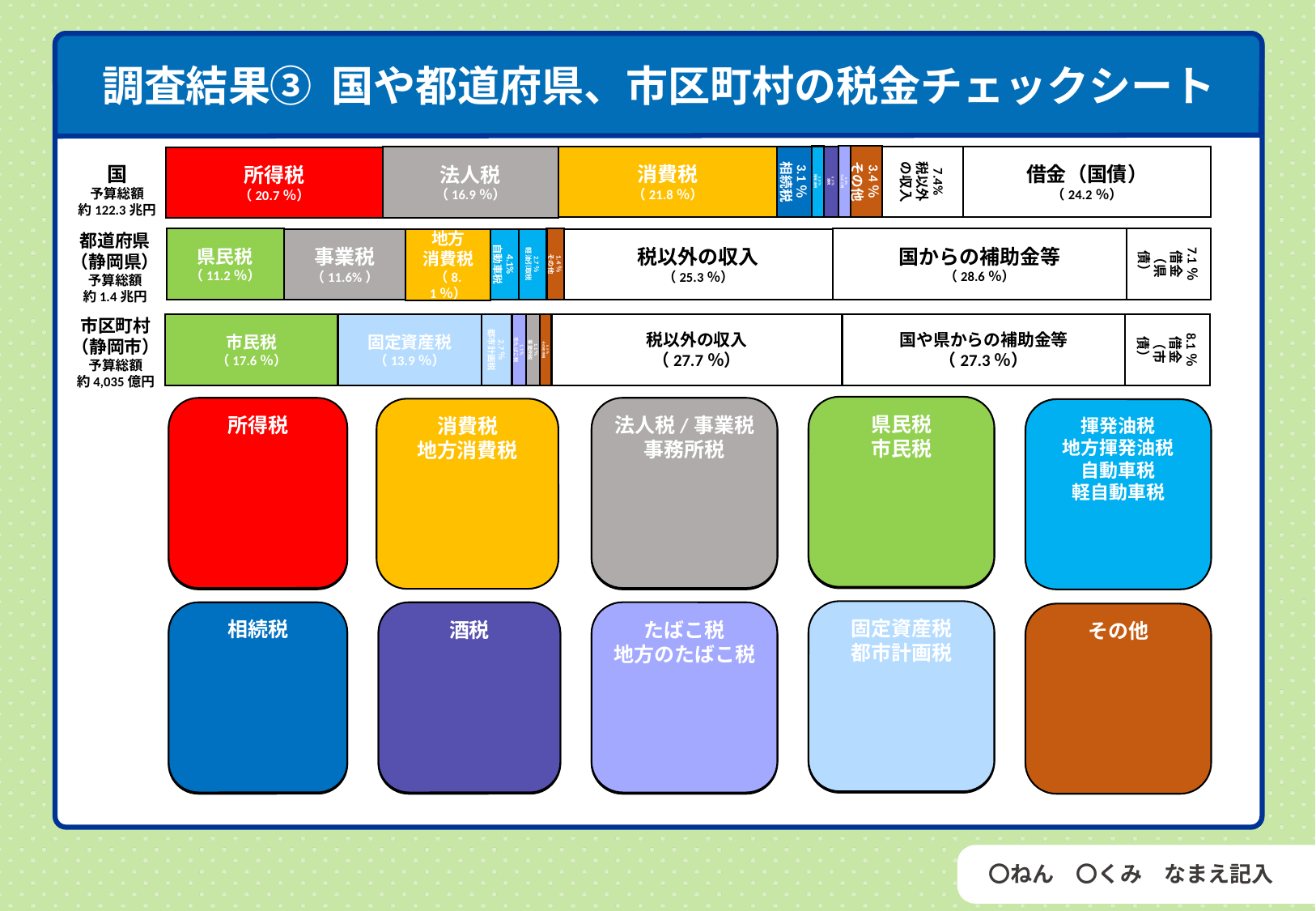

調査結果③  国や都道府県、市区町村の税金チェックシート

3.4％
その他
0.8%
たばこ税
0.8％
揮発油税
0.9％
酒税
消費税
（21.8％）
3.1％
相続税
7.4%
税以外の収入
借金（国債）
（24.2％）
法人税
（16.9％）
所得税
（20.7％）
国
予算総額
約122.3兆円
調べ方
都道府県
（静岡県）
予算総額
約1.4兆円
県民税
（11.2％）
1.4％
その他
7.1％借金
（県債）
国からの補助金等
（28.6％）
税以外の収入
（25.3％）
事業税
（11.6%）
4.1%
自動車税
2.7％
軽油引取税
地方
消費税
（8.1％）
市区町村
（静岡市）
予算総額
約4,035億円
市民税
（17.6％）
固定資産税
（13.9％）
税以外の収入
（27.7％）
国や県からの補助金等
（27.3％）
8.1％借金
（市債）
2.7％
都市計画税
1.1%
市たばこ税
1.1％
事業所税
0.5％
その他市税
県民税
市民税

所得税

法人税/事業税
事務所税

消費税
地方消費税
所得税

揮発油税
地方揮発油税
自動車税
軽自動車税

調べ方
固定資産税
都市計画税

相続税
酒税

たばこ税
地方のたばこ税

その他

調べ方

〇ねん　〇くみ　なまえ記入